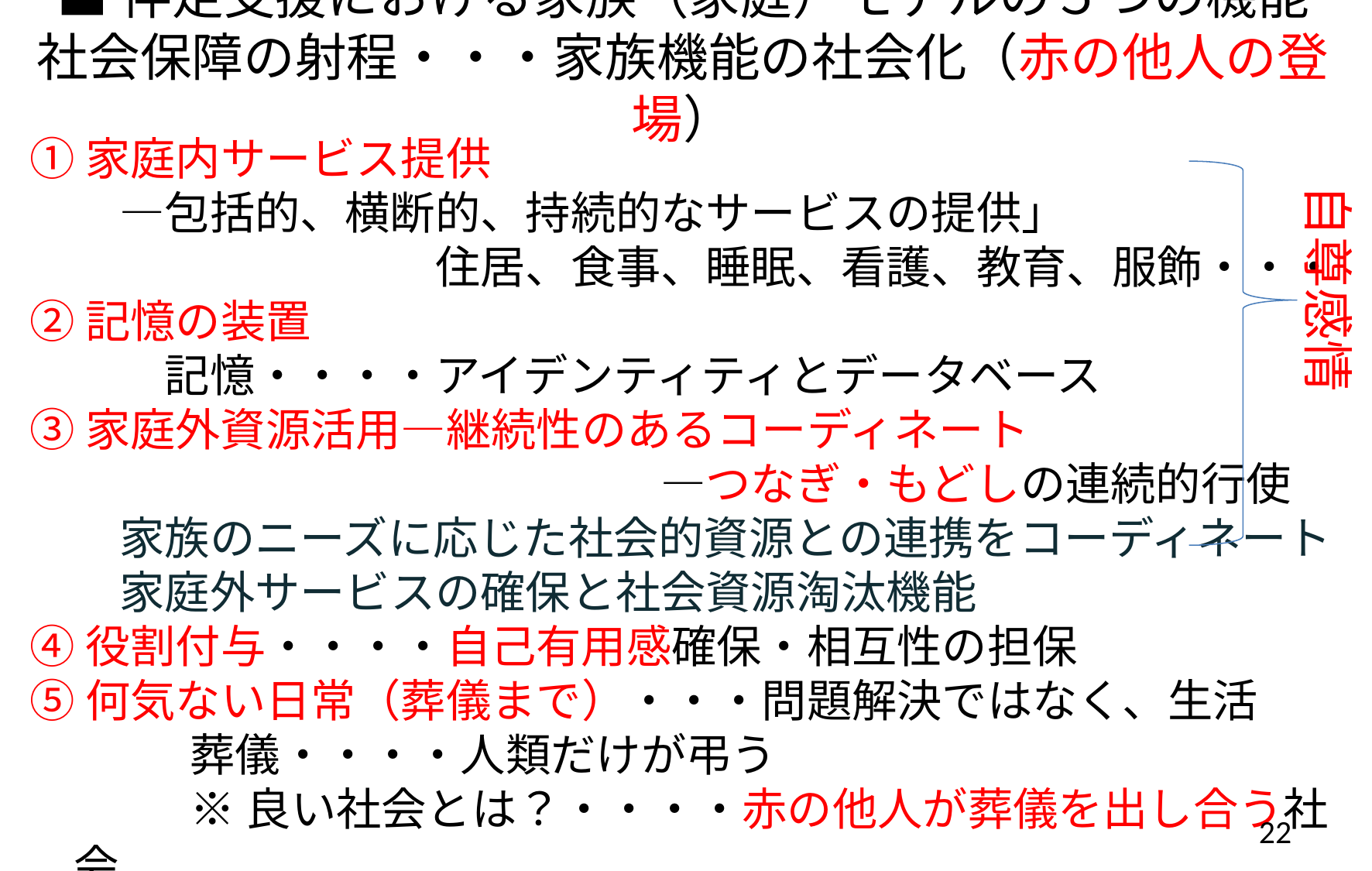

■伴走支援における家族（家庭）モデルの５つの機能
社会保障の射程・・・家族機能の社会化（赤の他人の登場）
①家庭内サービス提供
　　―包括的、横断的、持続的なサービスの提供」
　　　　　　　　　住居、食事、睡眠、看護、教育、服飾・・・
②記憶の装置
　　　記憶・・・・アイデンティティとデータベース
③家庭外資源活用―継続性のあるコーディネート
　　　　　　　　　　　　　　―つなぎ・もどしの連続的行使
　　家族のニーズに応じた社会的資源との連携をコーディネート
　　家庭外サービスの確保と社会資源淘汰機能
④役割付与・・・・自己有用感確保・相互性の担保
⑤何気ない日常（葬儀まで）・・・問題解決ではなく、生活
		葬儀・・・・人類だけが弔う
		※良い社会とは？・・・・赤の他人が葬儀を出し合う社会

自尊感情
22